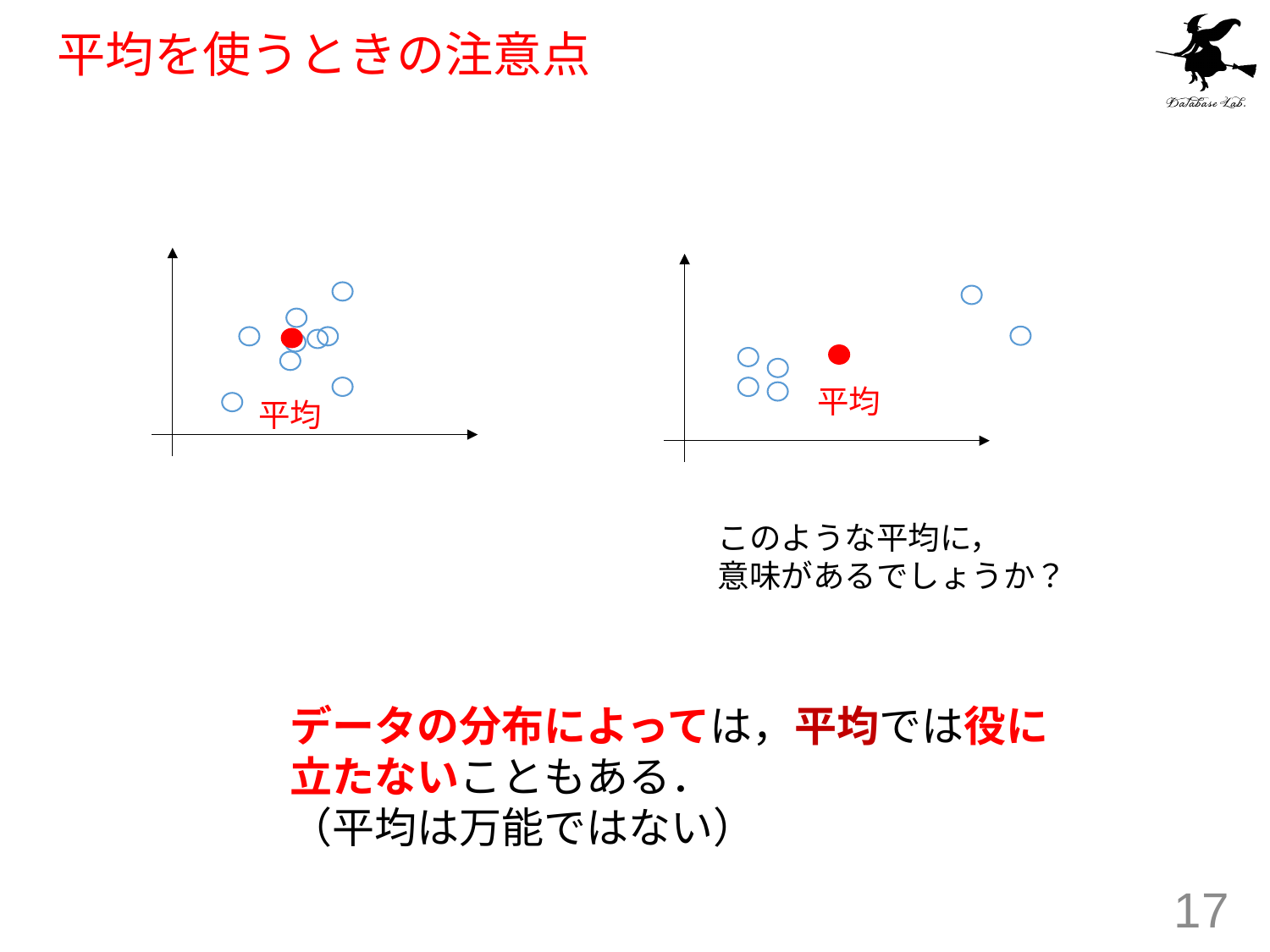

# 平均を使うときの注意点

平均

平均

このような平均に，
意味があるでしょうか？
データの分布によっては，平均では役に立たないこともある．
（平均は万能ではない）
17